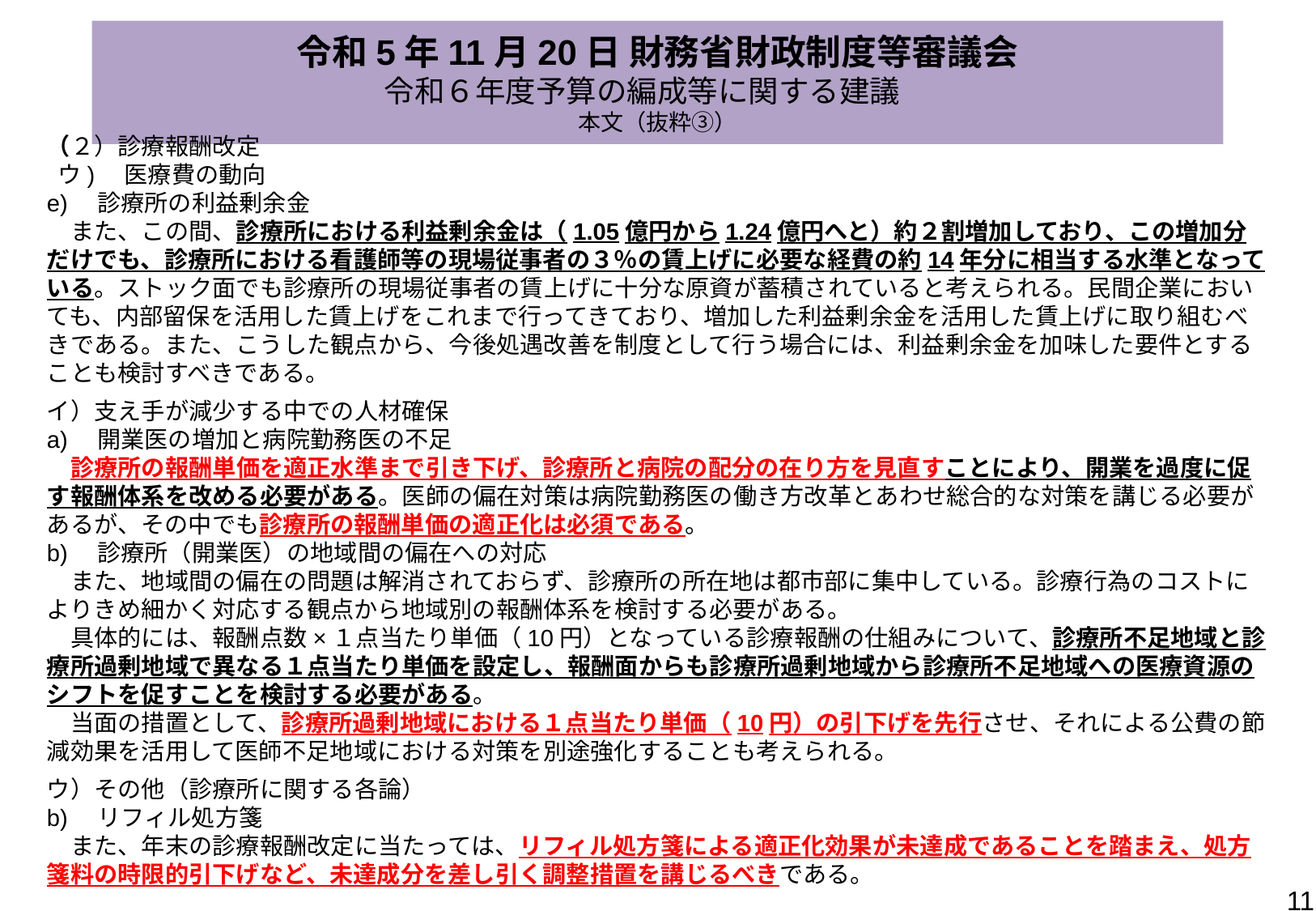

令和5年11月20日 財務省財政制度等審議会
令和６年度予算の編成等に関する建議
本文（抜粋③）
（２）診療報酬改定
 ウ)　医療費の動向
e)　診療所の利益剰余金
　また、この間、診療所における利益剰余金は（1.05億円から1.24億円へと）約２割増加しており、この増加分だけでも、診療所における看護師等の現場従事者の３％の賃上げに必要な経費の約14年分に相当する水準となっている。ストック面でも診療所の現場従事者の賃上げに十分な原資が蓄積されていると考えられる。民間企業においても、内部留保を活用した賃上げをこれまで行ってきており、増加した利益剰余金を活用した賃上げに取り組むべきである。また、こうした観点から、今後処遇改善を制度として行う場合には、利益剰余金を加味した要件とすることも検討すべきである。
イ）支え手が減少する中での人材確保
a)　開業医の増加と病院勤務医の不足
　診療所の報酬単価を適正水準まで引き下げ、診療所と病院の配分の在り方を見直すことにより、開業を過度に促す報酬体系を改める必要がある。医師の偏在対策は病院勤務医の働き方改革とあわせ総合的な対策を講じる必要があるが、その中でも診療所の報酬単価の適正化は必須である。
b)　診療所（開業医）の地域間の偏在への対応
　また、地域間の偏在の問題は解消されておらず、診療所の所在地は都市部に集中している。診療行為のコストによりきめ細かく対応する観点から地域別の報酬体系を検討する必要がある。
　具体的には、報酬点数×１点当たり単価（10円）となっている診療報酬の仕組みについて、診療所不足地域と診療所過剰地域で異なる１点当たり単価を設定し、報酬面からも診療所過剰地域から診療所不足地域への医療資源のシフトを促すことを検討する必要がある。
　当面の措置として、診療所過剰地域における１点当たり単価（10円）の引下げを先行させ、それによる公費の節減効果を活用して医師不足地域における対策を別途強化することも考えられる。
ウ）その他（診療所に関する各論）
b)　リフィル処方箋
　また、年末の診療報酬改定に当たっては、リフィル処方箋による適正化効果が未達成であることを踏まえ、処方箋料の時限的引下げなど、未達成分を差し引く調整措置を講じるべきである。
11